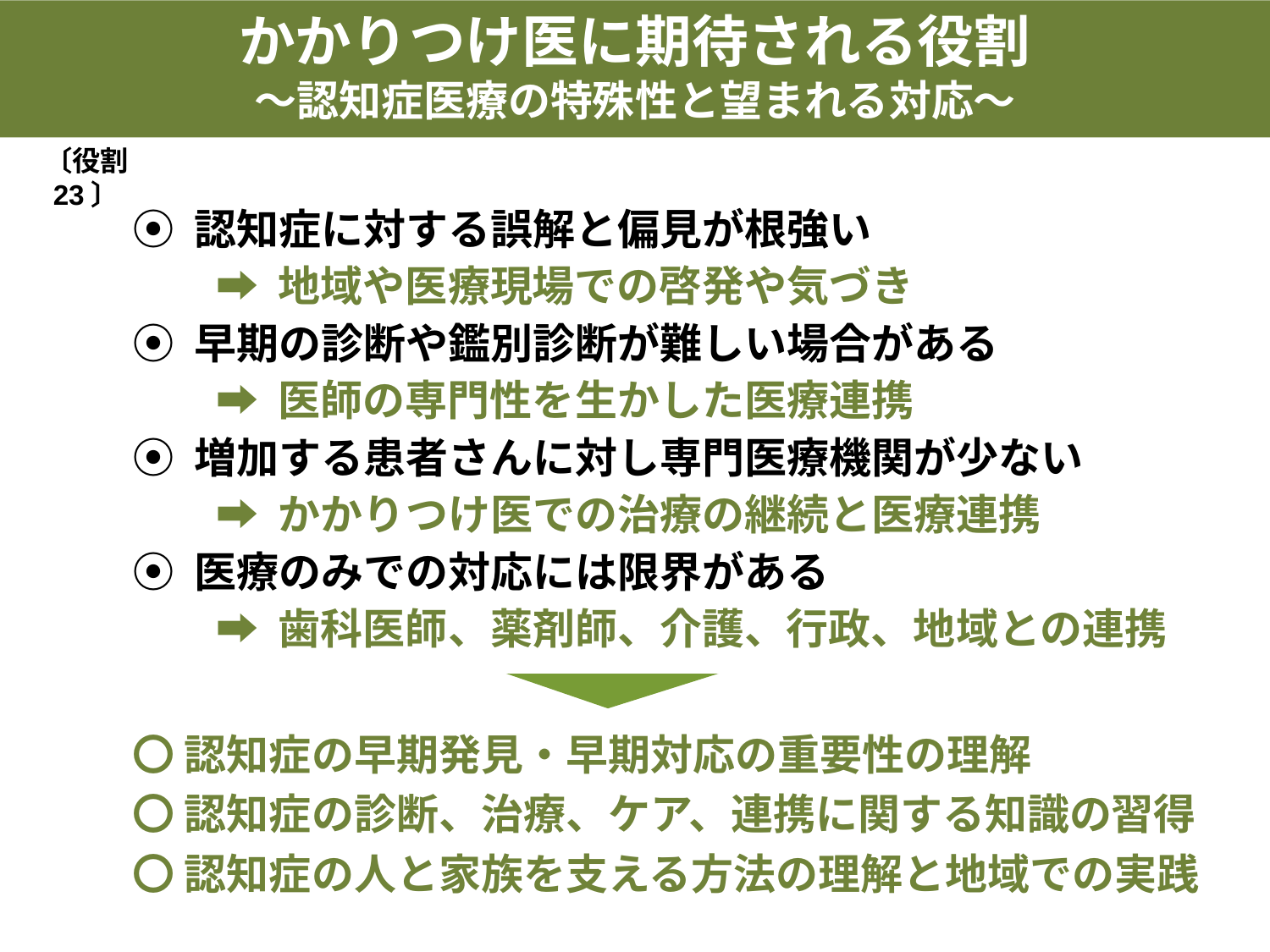

かかりつけ医に期待される役割
～認知症医療の特殊性と望まれる対応～
〔役割 23〕
⦿ 認知症に対する誤解と偏見が根強い
⦿ 早期の診断や鑑別診断が難しい場合がある
⦿ 増加する患者さんに対し専門医療機関が少ない
⦿ 医療のみでの対応には限界がある
➡ 地域や医療現場での啓発や気づき
➡ 医師の専門性を生かした医療連携
➡ かかりつけ医での治療の継続と医療連携
➡ 歯科医師、薬剤師、介護、行政、地域との連携

〇 認知症の早期発見・早期対応の重要性の理解
〇 認知症の診断、治療、ケア、連携に関する知識の習得
〇 認知症の人と家族を支える方法の理解と地域での実践